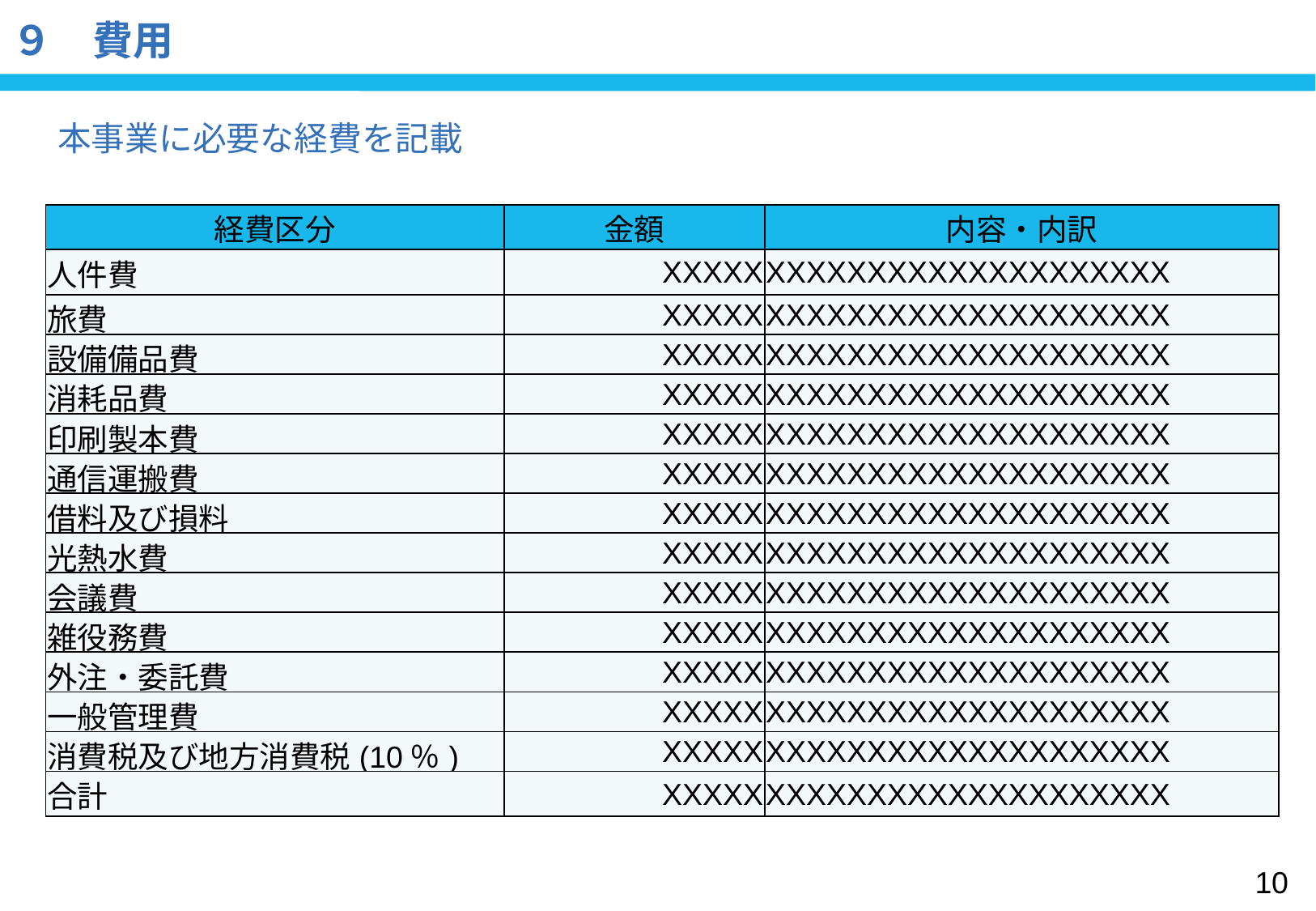

９　費用
本事業に必要な経費を記載
| 経費区分 | 金額 | 内容・内訳 |
| --- | --- | --- |
| 人件費 | XXXXX | XXXXXXXXXXXXXXXXXXXX |
| 旅費 | XXXXX | XXXXXXXXXXXXXXXXXXXX |
| 設備備品費 | XXXXX | XXXXXXXXXXXXXXXXXXXX |
| 消耗品費 | XXXXX | XXXXXXXXXXXXXXXXXXXX |
| 印刷製本費 | XXXXX | XXXXXXXXXXXXXXXXXXXX |
| 通信運搬費 | XXXXX | XXXXXXXXXXXXXXXXXXXX |
| 借料及び損料 | XXXXX | XXXXXXXXXXXXXXXXXXXX |
| 光熱水費 | XXXXX | XXXXXXXXXXXXXXXXXXXX |
| 会議費 | XXXXX | XXXXXXXXXXXXXXXXXXXX |
| 雑役務費 | XXXXX | XXXXXXXXXXXXXXXXXXXX |
| 外注・委託費 | XXXXX | XXXXXXXXXXXXXXXXXXXX |
| 一般管理費 | XXXXX | XXXXXXXXXXXXXXXXXXXX |
| 消費税及び地方消費税(10％) | XXXXX | XXXXXXXXXXXXXXXXXXXX |
| 合計 | XXXXX | XXXXXXXXXXXXXXXXXXXX |